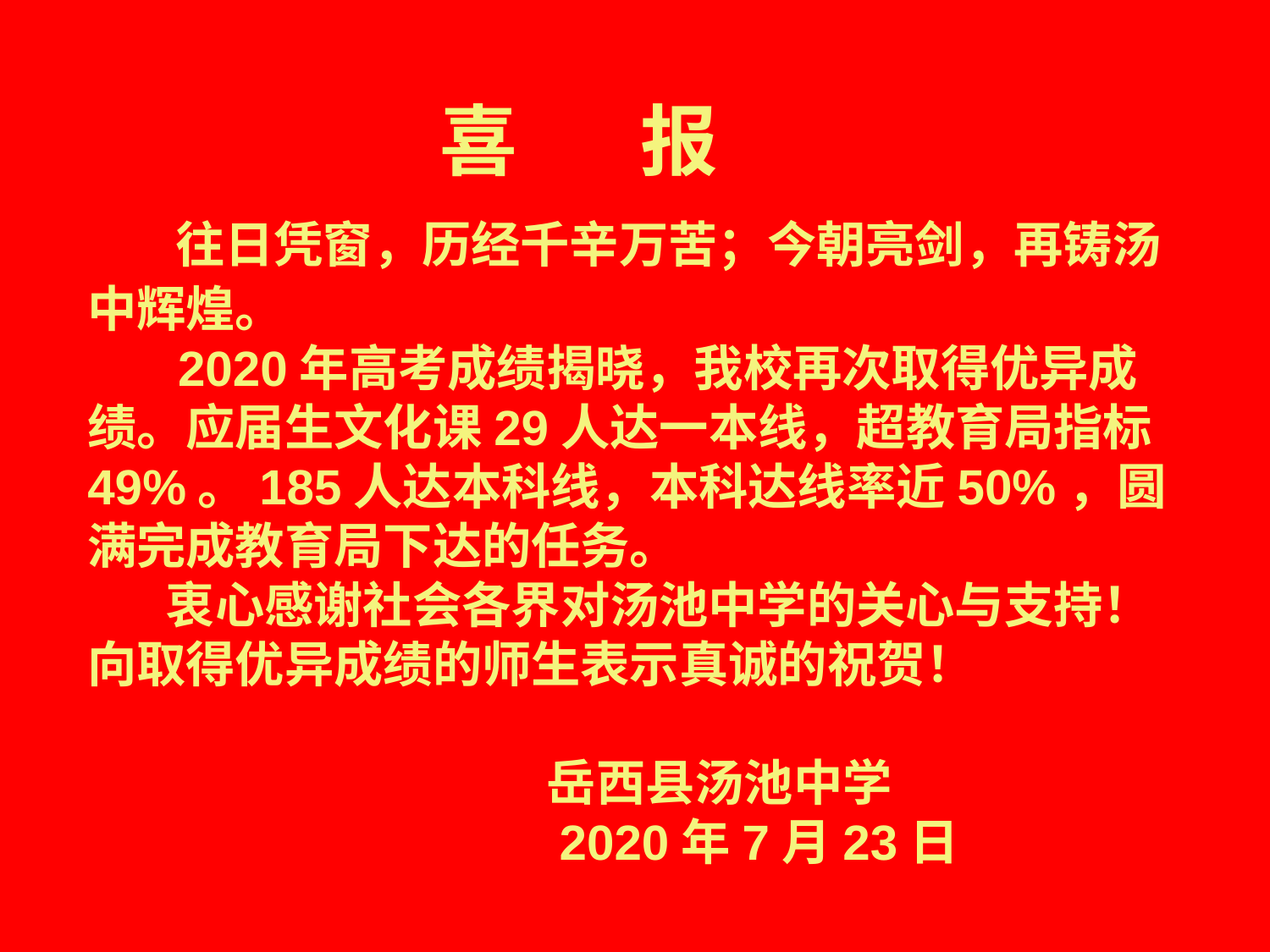

# 喜       报 往日凭窗，历经千辛万苦；今朝亮剑，再铸汤中辉煌。 2020年高考成绩揭晓，我校再次取得优异成绩。应届生文化课29人达一本线，超教育局指标49%。185人达本科线，本科达线率近50%，圆满完成教育局下达的任务。 衷心感谢社会各界对汤池中学的关心与支持！向取得优异成绩的师生表示真诚的祝贺！ 岳西县汤池中学 2020年7月23日